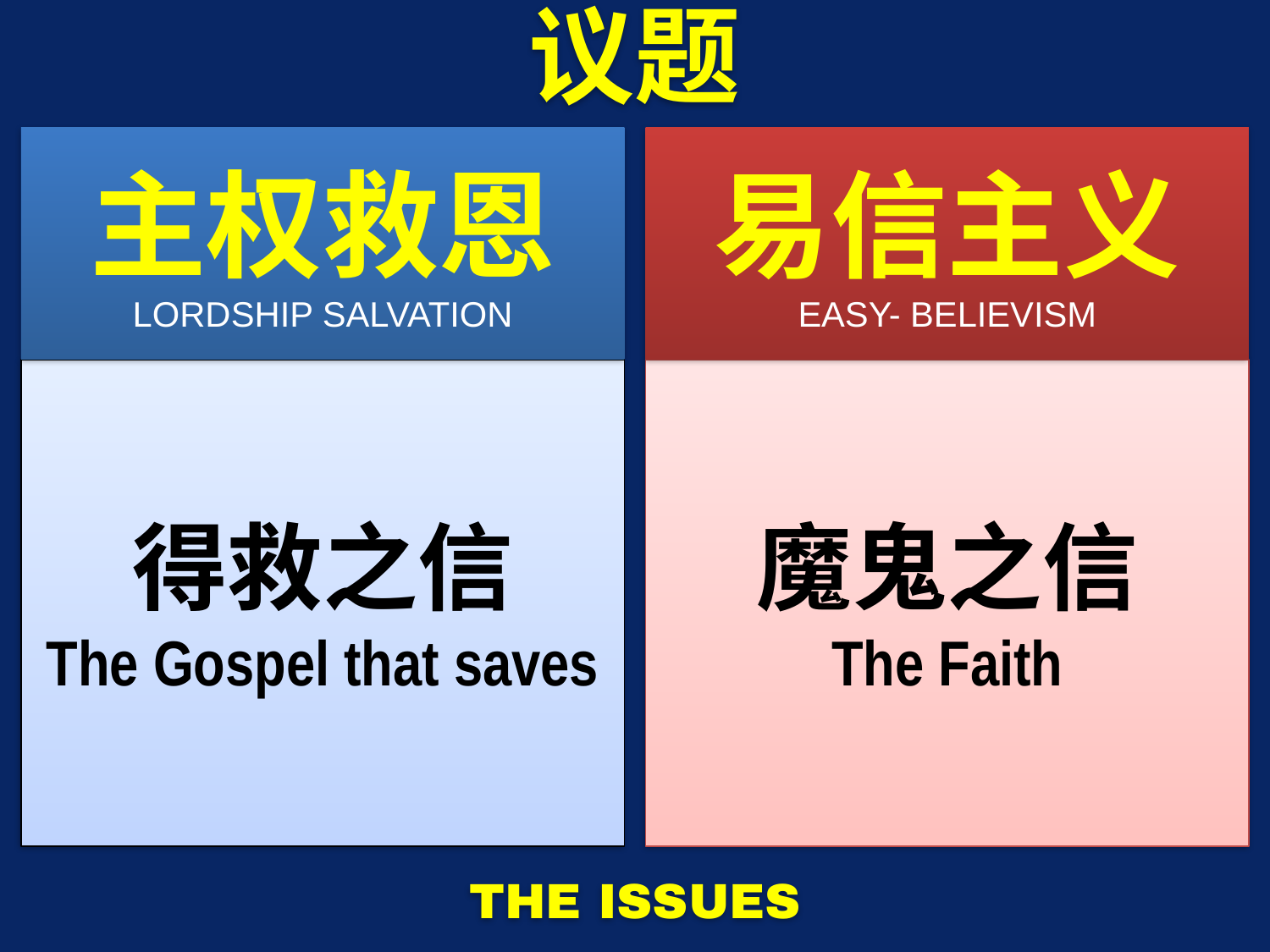

议题
主权救恩
LORDSHIP SALVATION
易信主义
EASY- BELIEVISM
得救之信
The Gospel that saves
魔鬼之信
The Faith
THE ISSUES